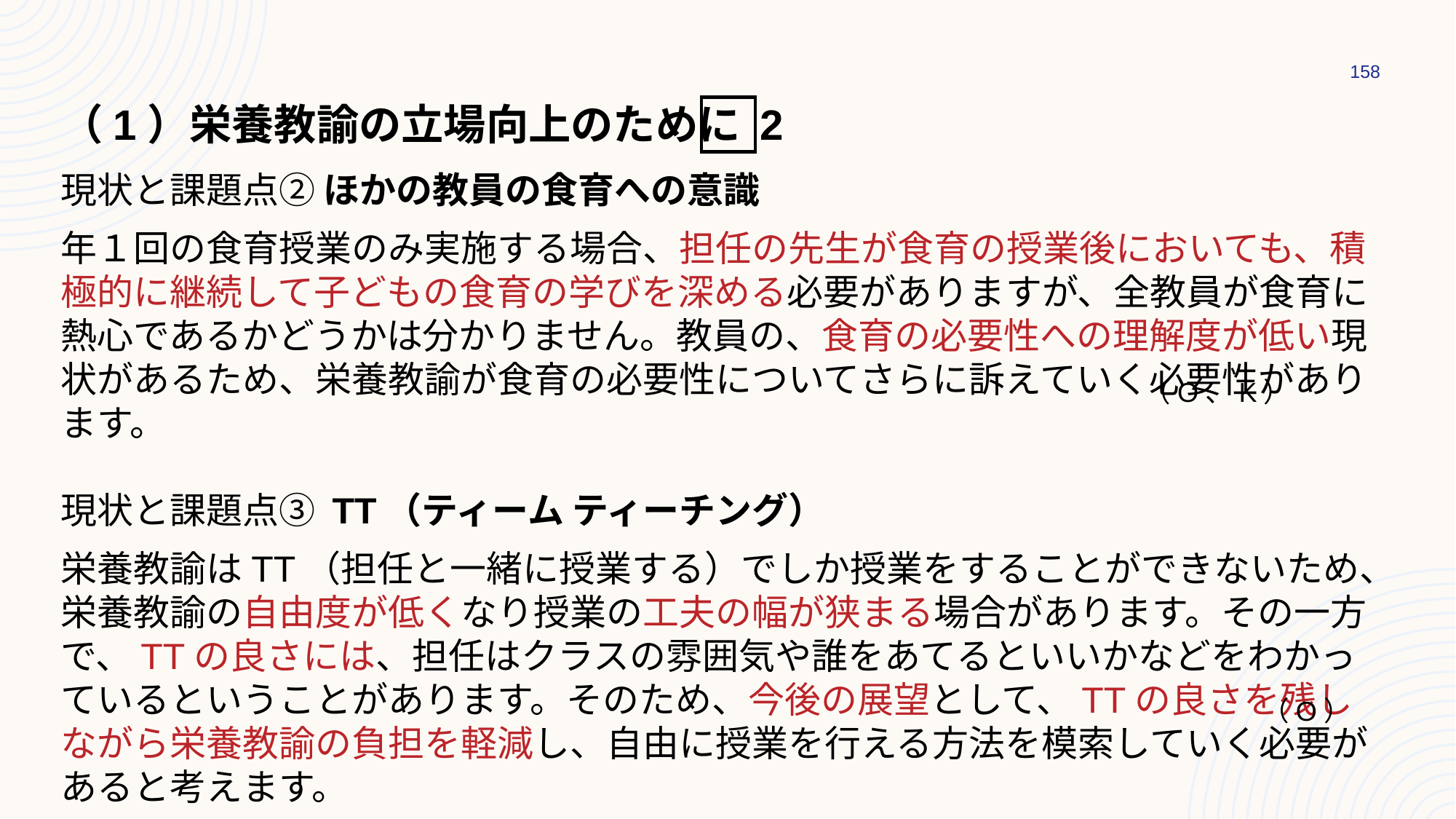

158
（1）栄養教諭の立場向上のために 2

現状と課題点② ほかの教員の食育への意識

年１回の食育授業のみ実施する場合、担任の先生が食育の授業後においても、積極的に継続して子どもの食育の学びを深める必要がありますが、全教員が食育に熱心であるかどうかは分かりません。教員の、食育の必要性への理解度が低い現状があるため、栄養教諭が食育の必要性についてさらに訴えていく必要性があります。

現状と課題点③ TT（ティーム ティーチング）

栄養教諭はTT（担任と一緒に授業する）でしか授業をすることができないため、栄養教諭の自由度が低くなり授業の工夫の幅が狭まる場合があります。その一方で、TTの良さには、担任はクラスの雰囲気や誰をあてるといいかなどをわかっているということがあります。そのため、今後の展望として、TTの良さを残しながら栄養教諭の負担を軽減し、自由に授業を行える方法を模索していく必要があると考えます。

（O、K）
（O）